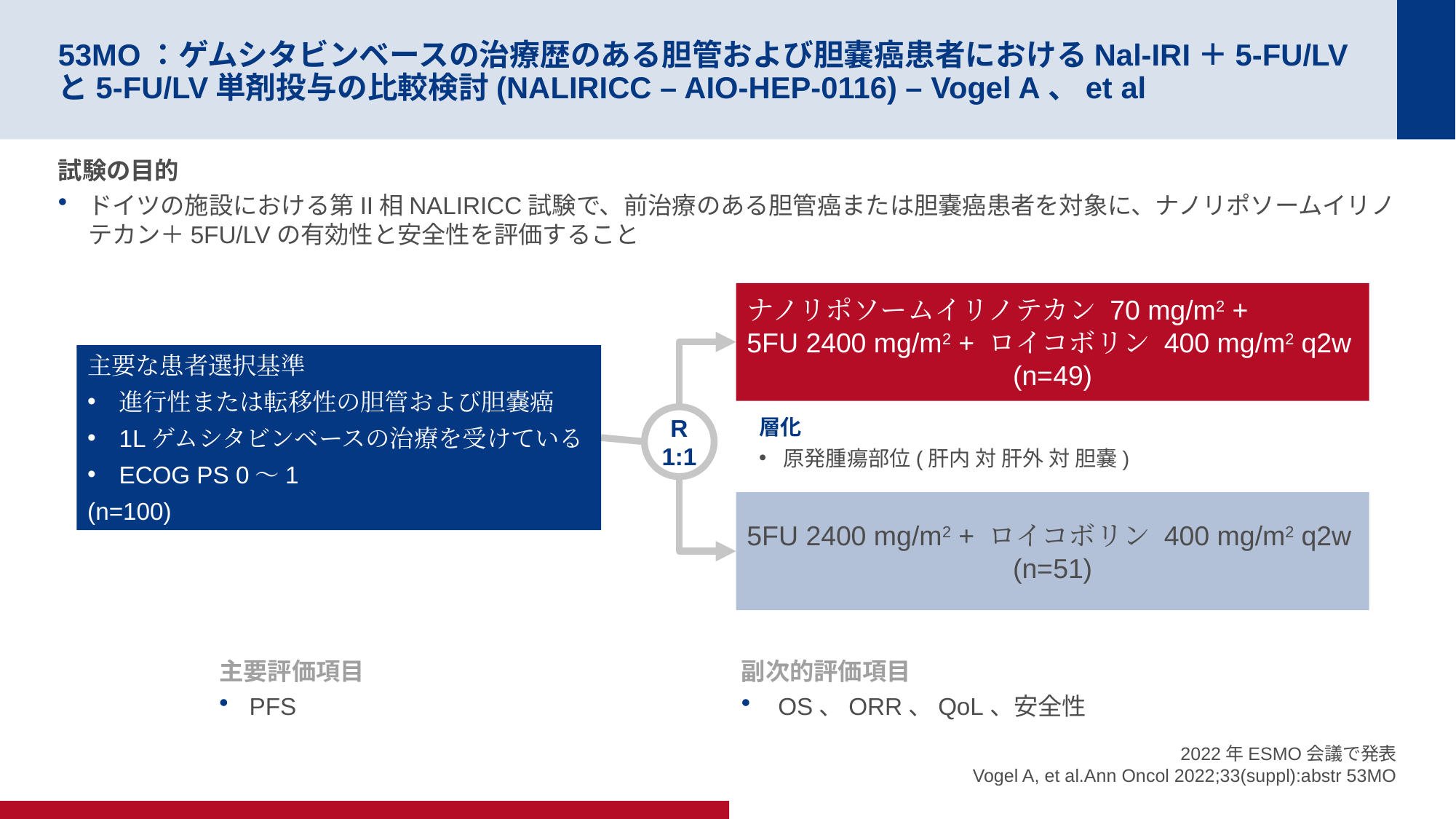

# 53MO：ゲムシタビンベースの治療歴のある胆管および胆嚢癌患者におけるNal-IRI＋5-FU/LVと5-FU/LV単剤投与の比較検討(NALIRICC – AIO-HEP-0116) – Vogel A、et al
試験の目的
ドイツの施設における第II相NALIRICC試験で、前治療のある胆管癌または胆嚢癌患者を対象に、ナノリポソームイリノテカン＋5FU/LVの有効性と安全性を評価すること
ナノリポソームイリノテカン 70 mg/m2 +
5FU 2400 mg/m2 + ロイコボリン 400 mg/m2 q2w
(n=49)
主要な患者選択基準
進行性または転移性の胆管および胆嚢癌
1Lゲムシタビンベースの治療を受けている
ECOG PS 0～1
(n=100)
R
1:1
層化
原発腫瘍部位(肝内 対 肝外 対 胆嚢)
5FU 2400 mg/m2 + ロイコボリン 400 mg/m2 q2w
(n=51)
主要評価項目
PFS
副次的評価項目
 OS、ORR、QoL、安全性

2022年ESMO会議で発表
Vogel A, et al.Ann Oncol 2022;33(suppl):abstr 53MO